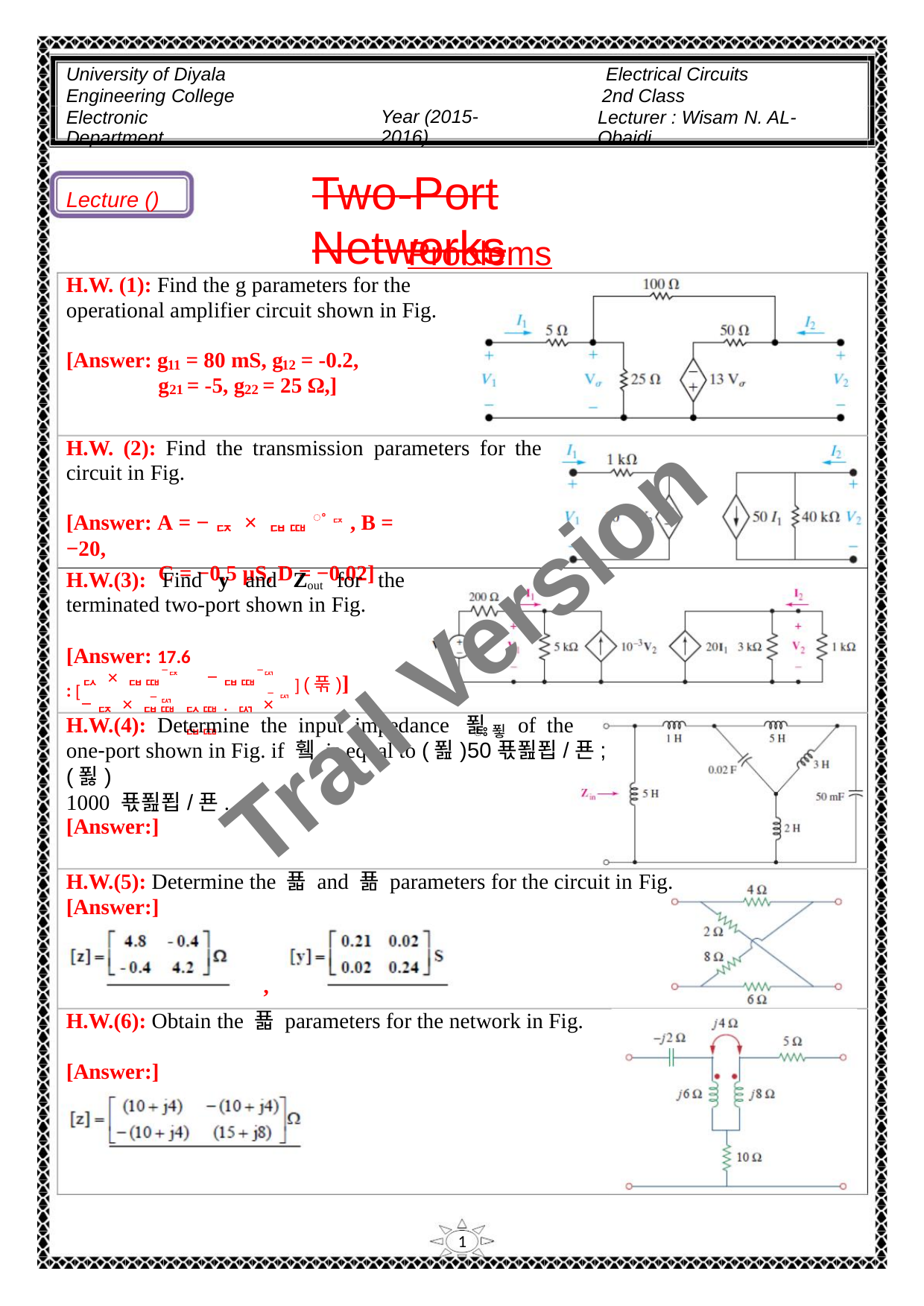

University of Diyala
Engineering College
Electronic Department
Electrical Circuits
2nd Class
Lecturer : Wisam N. AL-Obaidi
Year (2015-2016)
Two-Port Networks
Lecture ()
Problems
H.W. (1): Find the g parameters for the
operational amplifier circuit shown in Fig.
[Answer: g = 80 mS, g = -0.2,
11
12
g = -5, g = 25 Ω,]
21
22
H.W. (2): Find the transmission parameters for the
circuit in Fig.
[Answer: A = −ퟒ × ퟏퟎꢀퟒ, B = −20,
C = −0.5 μS, D = −0.02]
H.W.(3): Find y and Zout for the
terminated two-port shown in Fig.
Trail Version
Trail Version
Trail Version
Trail Version
Trail Version
Trail Version
Trail Version
Trail Version
Trail Version
Trail Version
Trail Version
Trail Version
Trail Version
[Answer: 17.6
ퟐ × ퟏퟎ−ퟒ
−ퟏퟎ−ퟑ
−ퟑ] (푺)]
: [
−ퟑ
−ퟒ × ퟏퟎ
ퟐퟎ. ퟑ × ퟏퟎ
H.W.(4): Determine the input impedance 푍 of the
ꢁ푛
one‐port shown in Fig. if 휔 is equal to (푎)50푟푎푑/푠; (푏)
1000 푟푎푑/푠.
[Answer:]
H.W.(5): Determine the 푧 and 푦 parameters for the circuit in Fig.
[Answer:]
,
H.W.(6): Obtain the 푧 parameters for the network in Fig.
[Answer:]
1